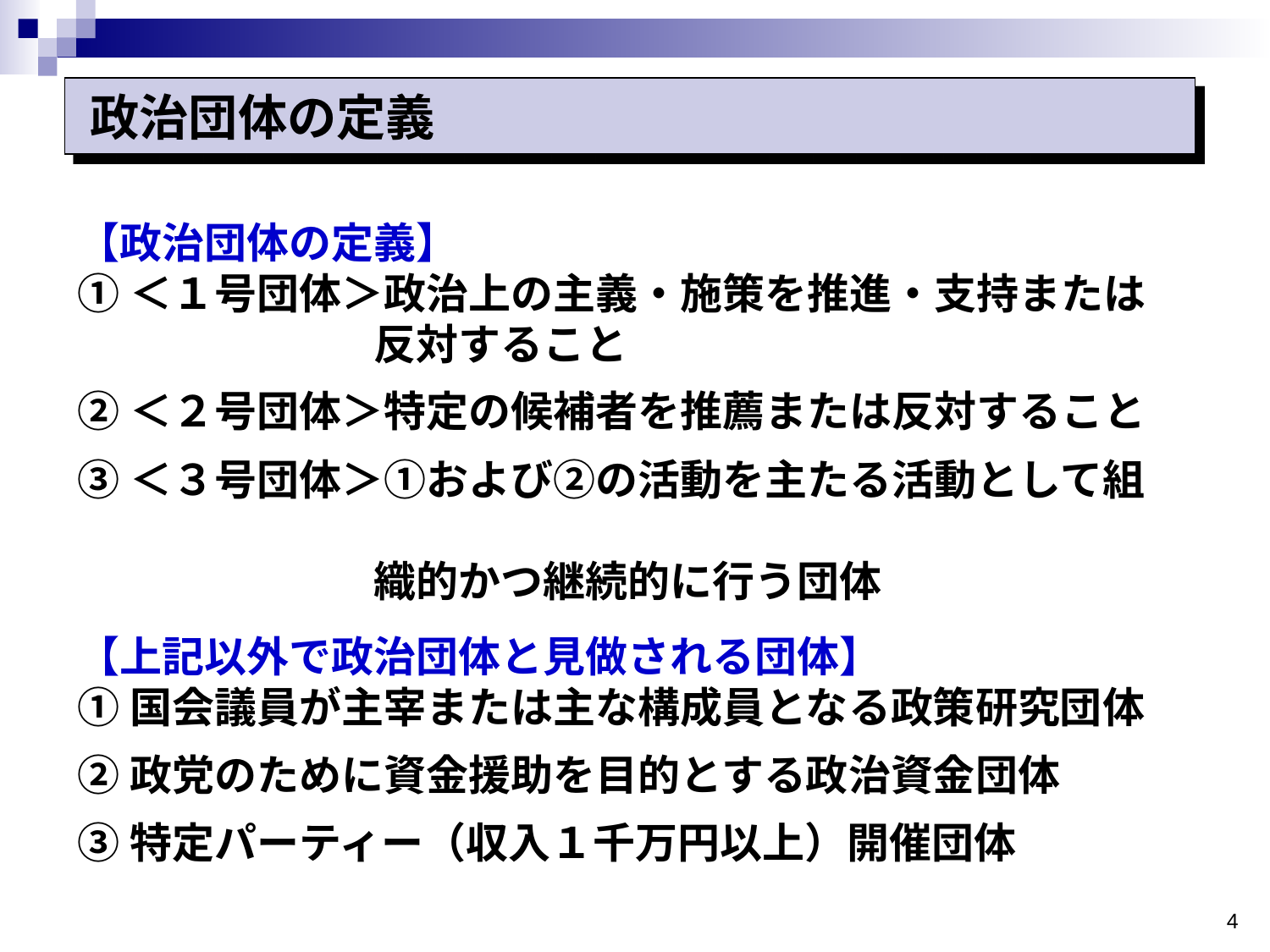

# 政治団体の定義
【政治団体の定義】
①＜１号団体＞政治上の主義・施策を推進・支持または
　　　　　　　反対すること

②＜２号団体＞特定の候補者を推薦または反対すること

③＜３号団体＞①および②の活動を主たる活動として組
　　　　　　　織的かつ継続的に行う団体

【上記以外で政治団体と見做される団体】
①国会議員が主宰または主な構成員となる政策研究団体

②政党のために資金援助を目的とする政治資金団体

③特定パーティー（収入１千万円以上）開催団体
4